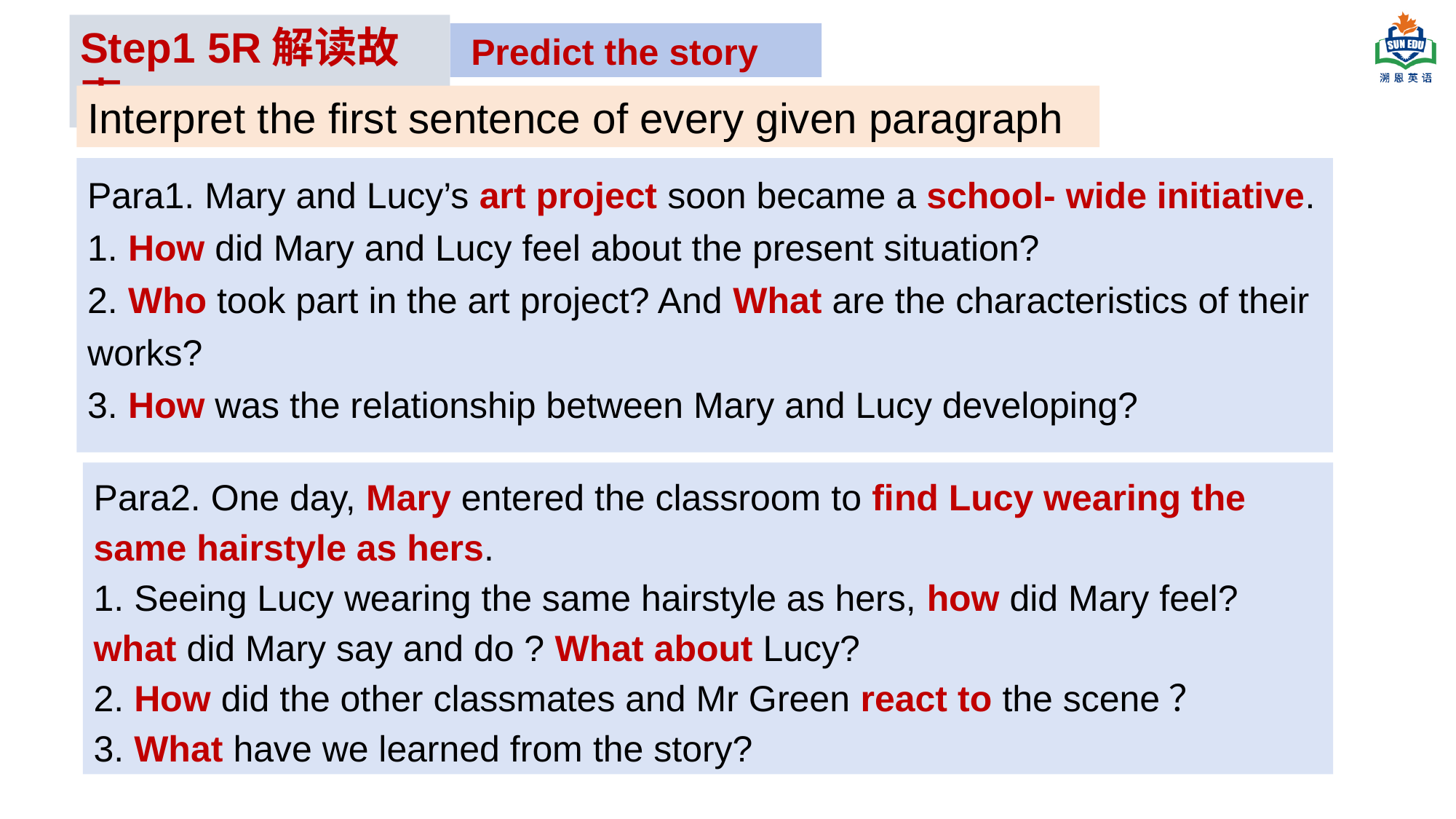

Step1 5R解读故事
 Predict the story
Interpret the first sentence of every given paragraph
Para1. Mary and Lucy’s art project soon became a school- wide initiative.
1. How did Mary and Lucy feel about the present situation?
2. Who took part in the art project? And What are the characteristics of their works?
3. How was the relationship between Mary and Lucy developing?

Para2. One day, Mary entered the classroom to find Lucy wearing the same hairstyle as hers.
1. Seeing Lucy wearing the same hairstyle as hers, how did Mary feel?  what did Mary say and do ? What about Lucy?
2. How did the other classmates and Mr Green react to the scene？
3. What have we learned from the story?